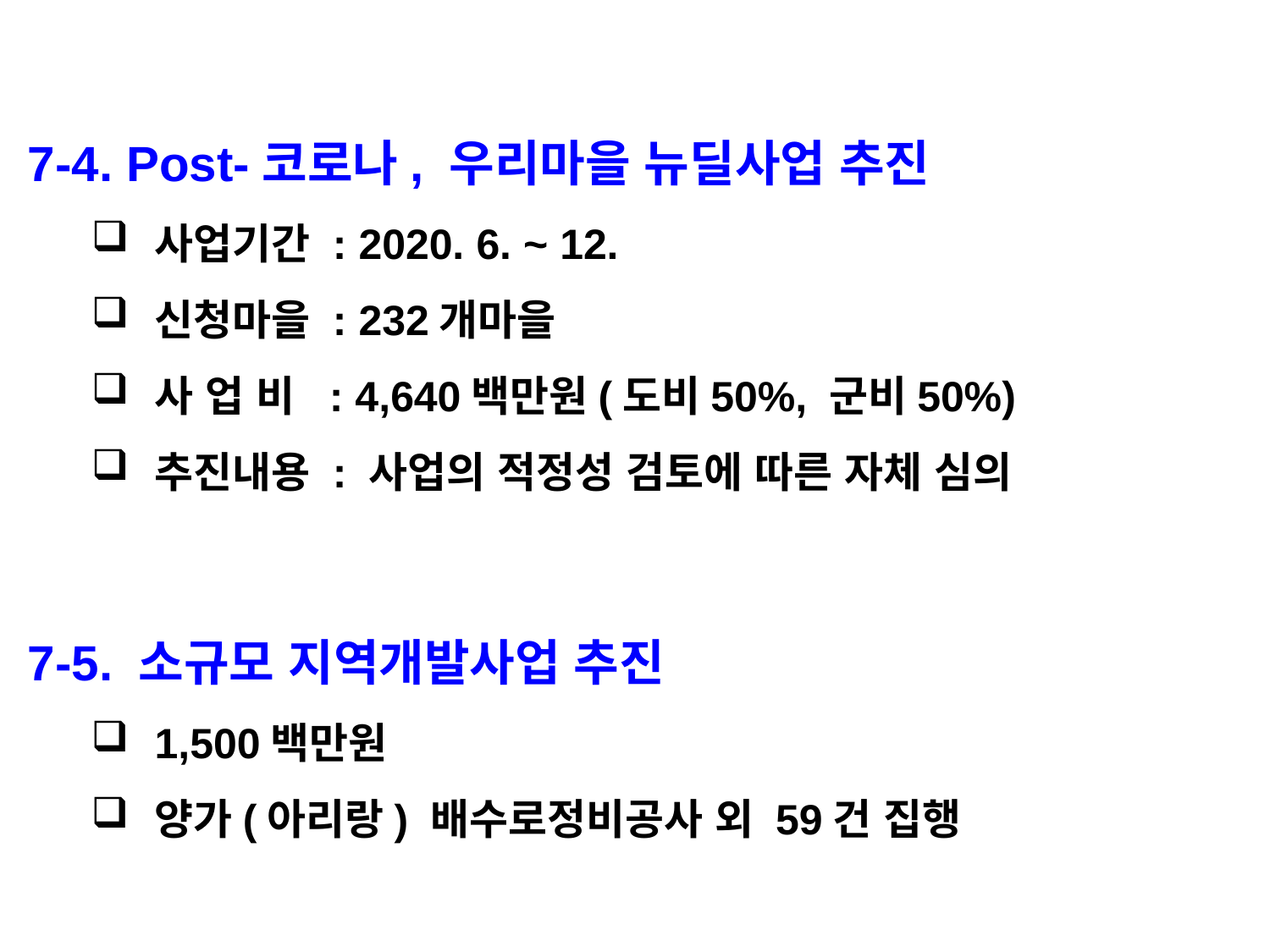

7-4. Post-코로나, 우리마을 뉴딜사업 추진
사업기간 : 2020. 6. ~ 12.
신청마을 : 232개마을
사 업 비  : 4,640백만원(도비50%, 군비50%)
추진내용 : 사업의 적정성 검토에 따른 자체 심의

7-5. 소규모 지역개발사업 추진
1,500백만원
양가(아리랑) 배수로정비공사 외 59건 집행